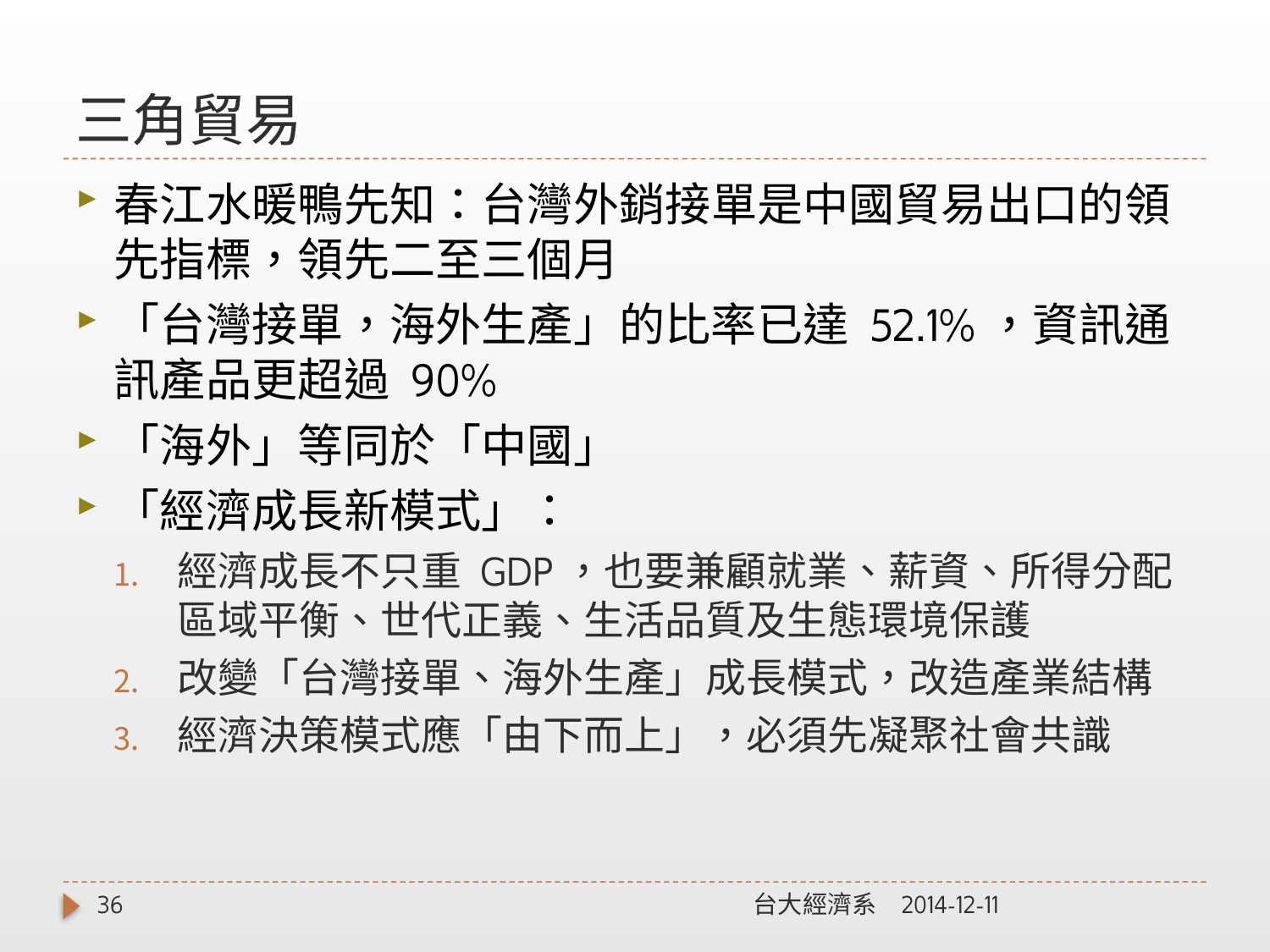

# 三角貿易
春江水暖鴨先知：台灣外銷接單是中國貿易出口的領先指標，領先二至三個月
「台灣接單，海外生產」的比率已達 52.1%，資訊通訊產品更超過 90%
「海外」等同於「中國」
「經濟成長新模式」：
經濟成長不只重 GDP，也要兼顧就業、薪資、所得分配區域平衡、世代正義、生活品質及生態環境保護
改變「台灣接單、海外生產」成長模式，改造產業結構
經濟決策模式應「由下而上」，必須先凝聚社會共識
36
台大經濟系
2014-12-11